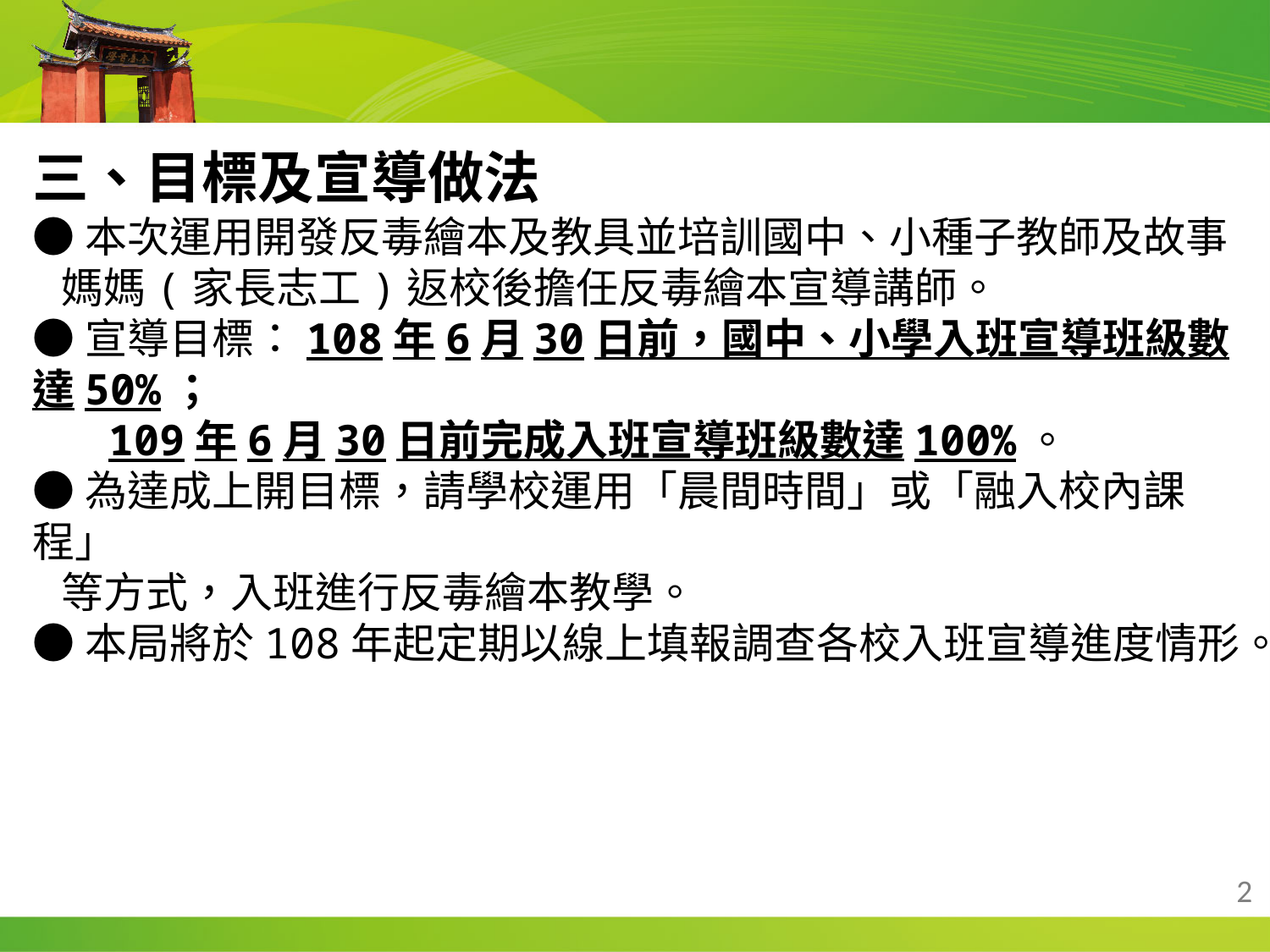

三、目標及宣導做法
●本次運用開發反毒繪本及教具並培訓國中、小種子教師及故事
  媽媽(家長志工)返校後擔任反毒繪本宣導講師。
●宣導目標：108年6月30日前，國中、小學入班宣導班級數達50%；
   109年6月30日前完成入班宣導班級數達100%。
●為達成上開目標，請學校運用「晨間時間」或「融入校內課程」
  等方式，入班進行反毒繪本教學。
●本局將於108年起定期以線上填報調查各校入班宣導進度情形。
2